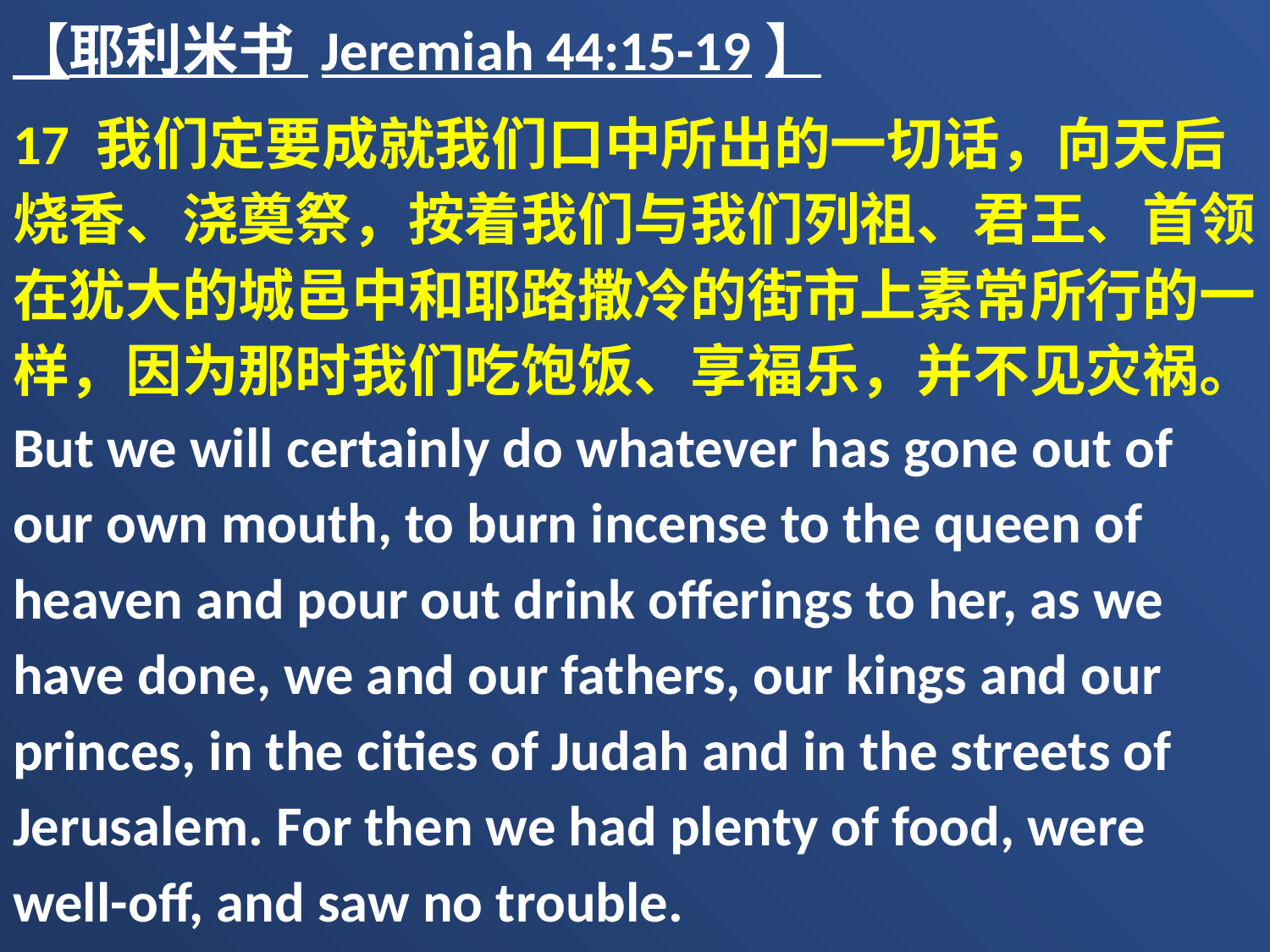

【耶利米书 Jeremiah 44:15-19】
17 我们定要成就我们口中所出的一切话，向天后烧香、浇奠祭，按着我们与我们列祖、君王、首领在犹大的城邑中和耶路撒冷的街市上素常所行的一样，因为那时我们吃饱饭、享福乐，并不见灾祸。But we will certainly do whatever has gone out of our own mouth, to burn incense to the queen of heaven and pour out drink offerings to her, as we have done, we and our fathers, our kings and our princes, in the cities of Judah and in the streets of Jerusalem. For then we had plenty of food, were well-off, and saw no trouble.